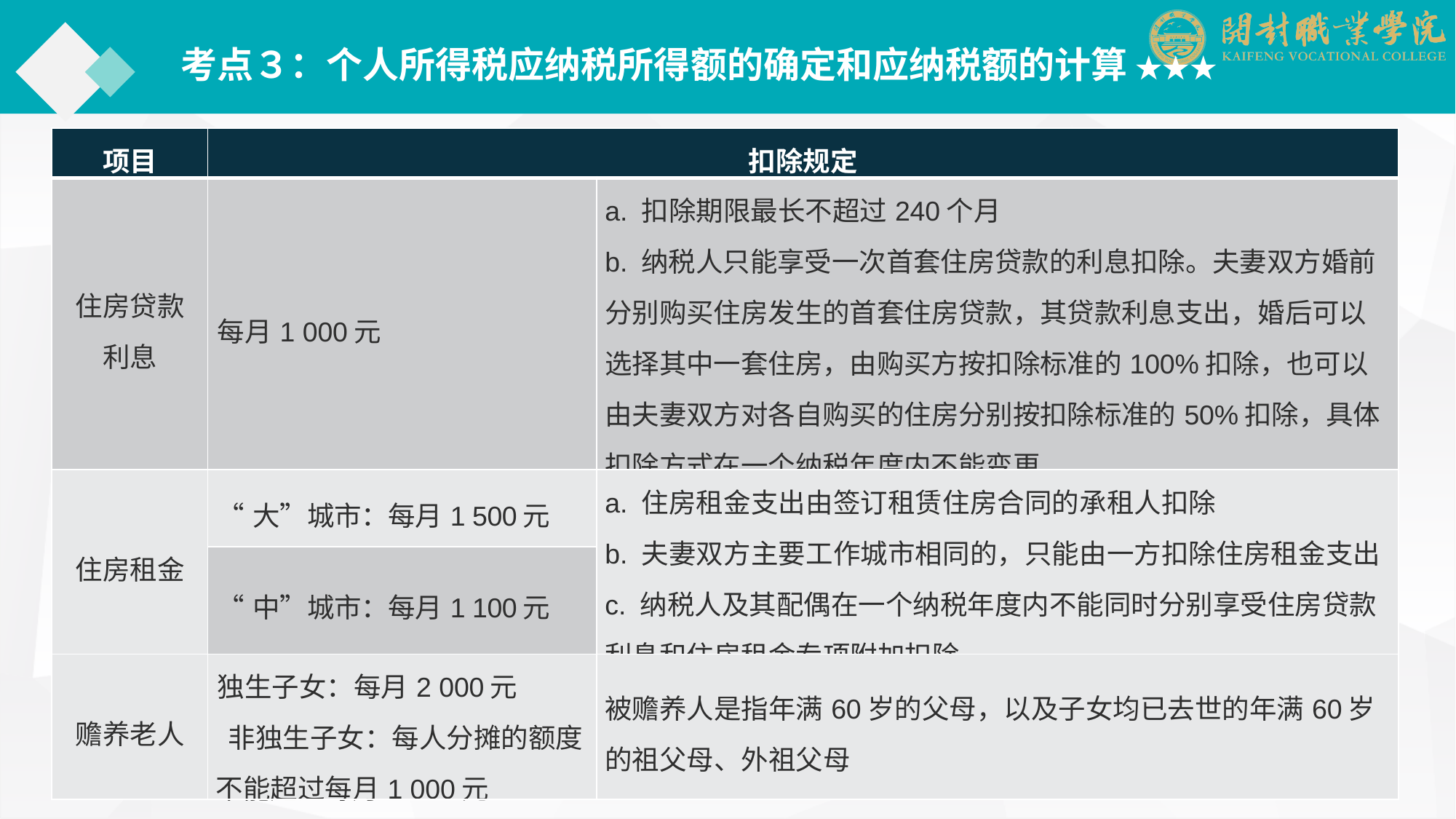

考点３：个人所得税应纳税所得额的确定和应纳税额的计算 ★★★
| 项目 | 扣除规定 |  |
| --- | --- | --- |
| 住房贷款 利息 | 每月1 000元 | a. 扣除期限最长不超过240个月 b. 纳税人只能享受一次首套住房贷款的利息扣除。夫妻双方婚前分别购买住房发生的首套住房贷款，其贷款利息支出，婚后可以选择其中一套住房，由购买方按扣除标准的100%扣除，也可以由夫妻双方对各自购买的住房分别按扣除标准的50%扣除，具体扣除方式在一个纳税年度内不能变更 |
| 住房租金 | “大”城市：每月1 500元 | a. 住房租金支出由签订租赁住房合同的承租人扣除 b. 夫妻双方主要工作城市相同的，只能由一方扣除住房租金支出 c. 纳税人及其配偶在一个纳税年度内不能同时分别享受住房贷款利息和住房租金专项附加扣除 |
|  | “中”城市：每月1 100元 |  |
| 赡养老人 | 独生子女：每月2 000元 非独生子女：每人分摊的额度不能超过每月1 000元 | 被赡养人是指年满60岁的父母，以及子女均已去世的年满60岁的祖父母、外祖父母 |